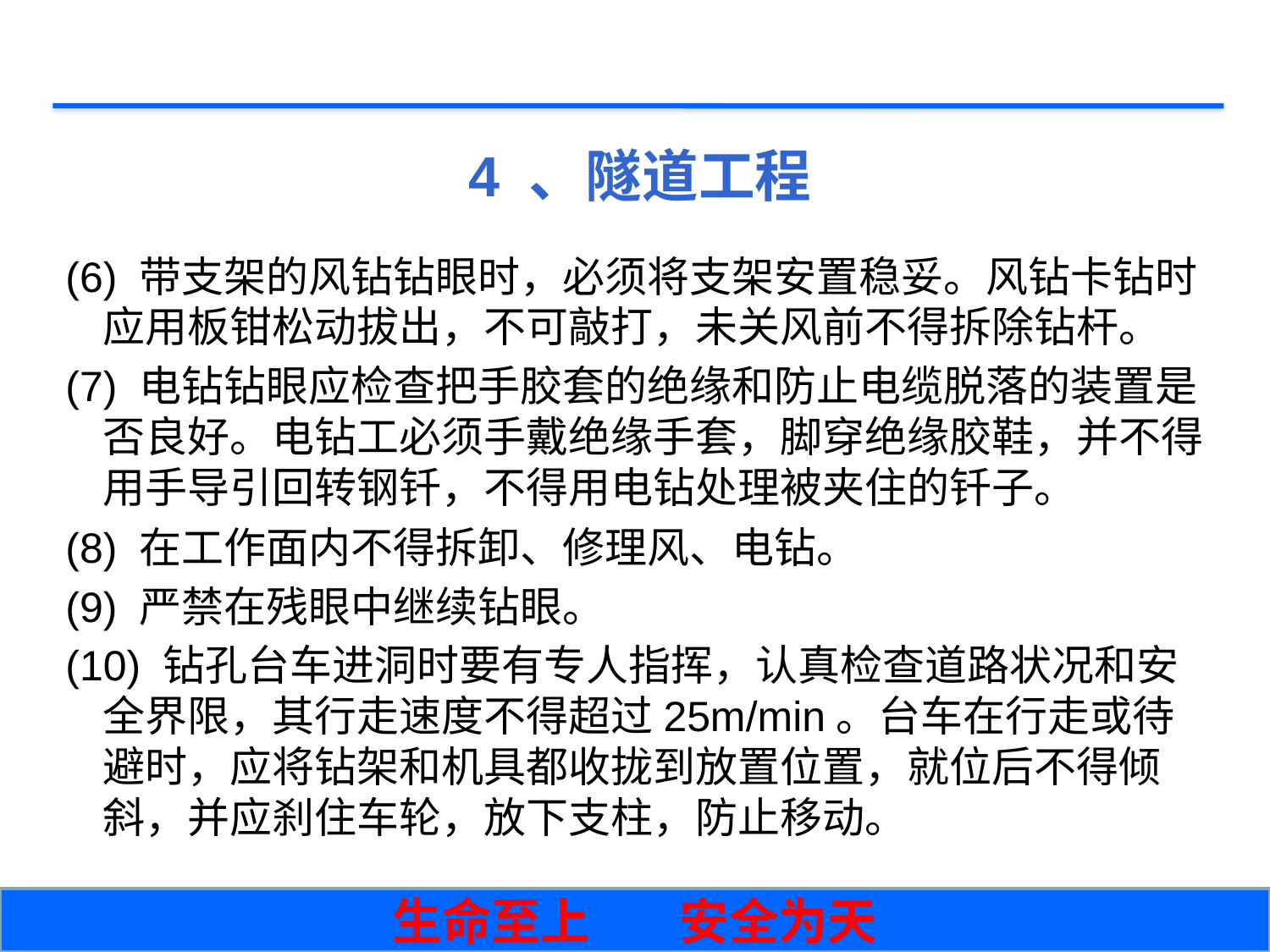

# 4 、隧道工程
(6) 带支架的风钻钻眼时，必须将支架安置稳妥。风钻卡钻时应用板钳松动拔出，不可敲打，未关风前不得拆除钻杆。
(7) 电钻钻眼应检查把手胶套的绝缘和防止电缆脱落的装置是否良好。电钻工必须手戴绝缘手套，脚穿绝缘胶鞋，并不得用手导引回转钢钎，不得用电钻处理被夹住的钎子。
(8) 在工作面内不得拆卸、修理风、电钻。
(9) 严禁在残眼中继续钻眼。
(10) 钻孔台车进洞时要有专人指挥，认真检查道路状况和安全界限，其行走速度不得超过25m/min。台车在行走或待避时，应将钻架和机具都收拢到放置位置，就位后不得倾斜，并应刹住车轮，放下支柱，防止移动。